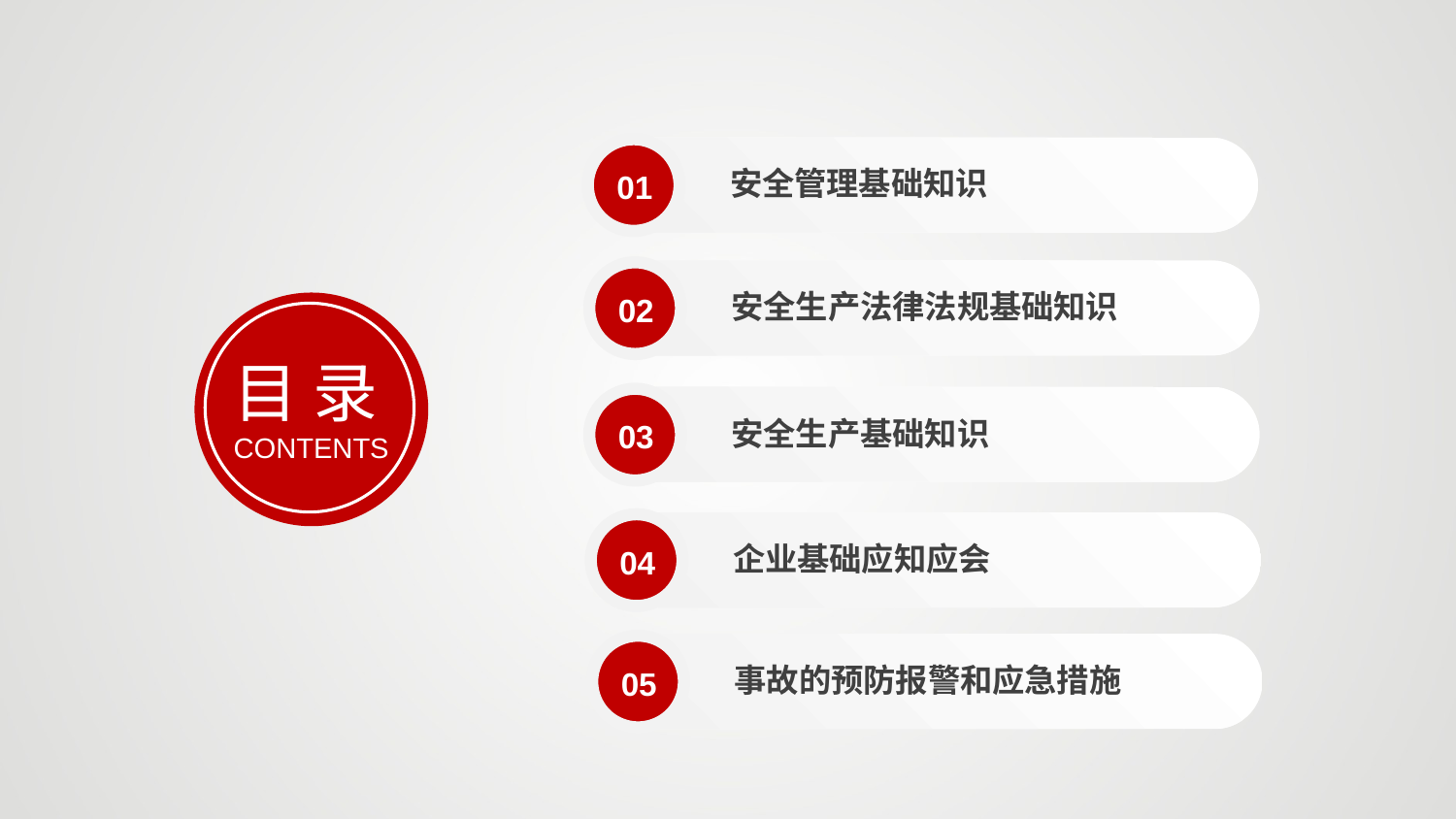

安全管理基础知识
01

安全生产法律法规基础知识
02

目 录
CONTENTS

安全生产基础知识
03

企业基础应知应会
04

事故的预防报警和应急措施
05